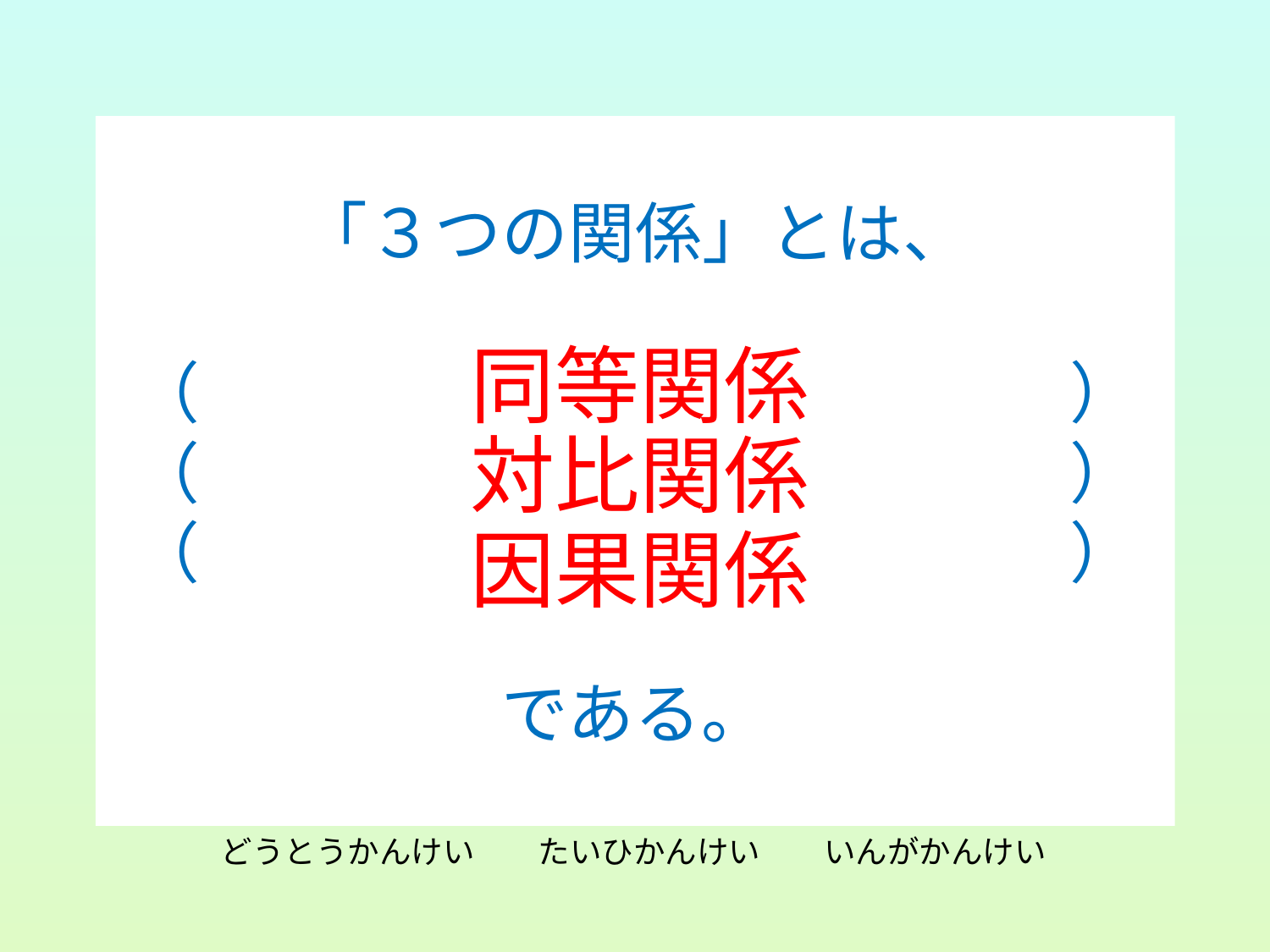

「３つの関係」とは、

（　　　　　　　　　　　　　）
（　　　　　　　　　　　　　）
（　　　　　　　　　　　　　）

である。
同等関係
対比関係
因果関係
どうとうかんけい　　たいひかんけい　　いんがかんけい